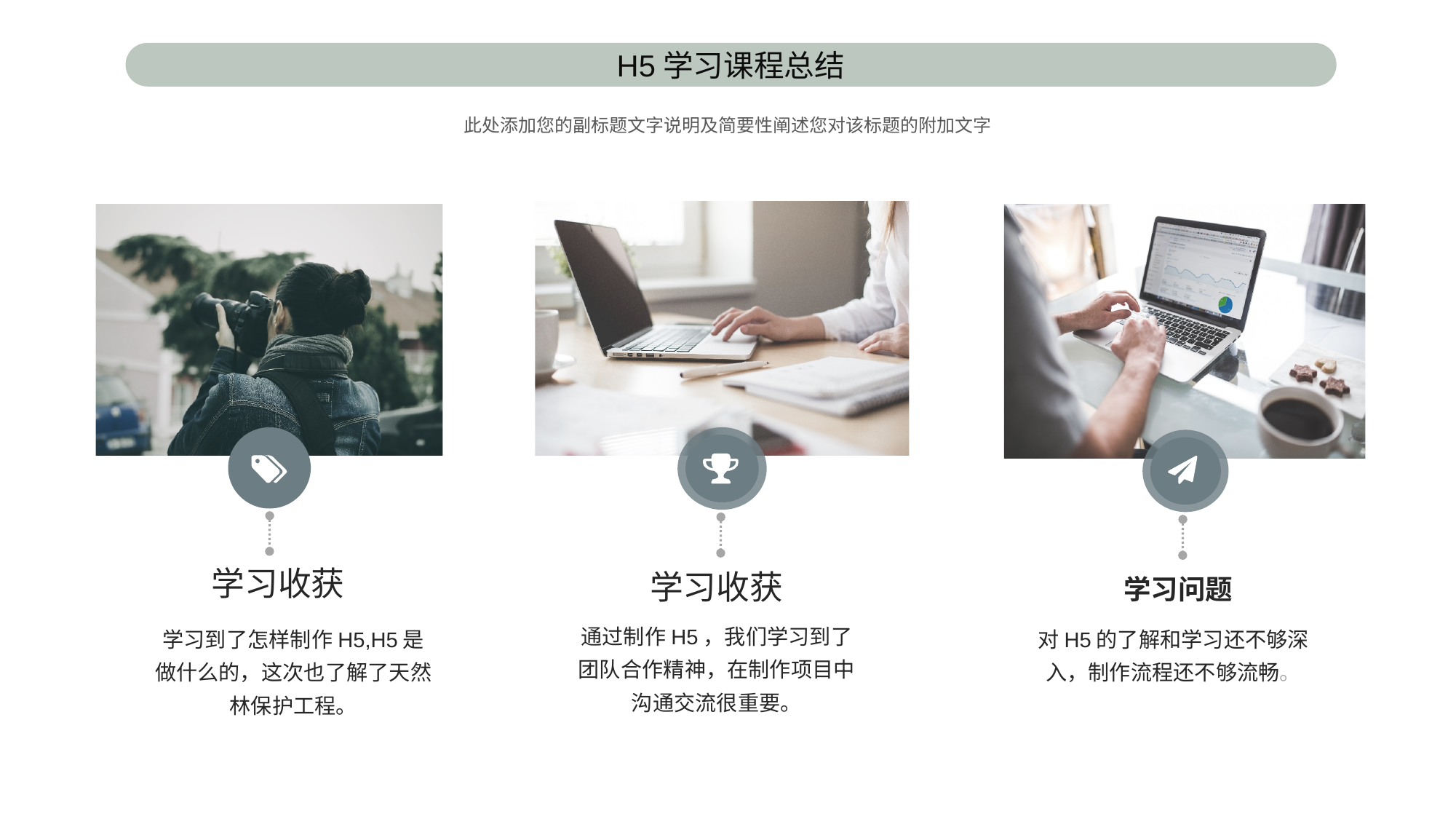

H5学习课程总结
此处添加您的副标题文字说明及简要性阐述您对该标题的附加文字

学习问题
学习收获
学习收获
通过制作H5，我们学习到了团队合作精神，在制作项目中沟通交流很重要。
对H5的了解和学习还不够深入，制作流程还不够流畅。

学习到了怎样制作H5,H5是做什么的，这次也了解了天然林保护工程。